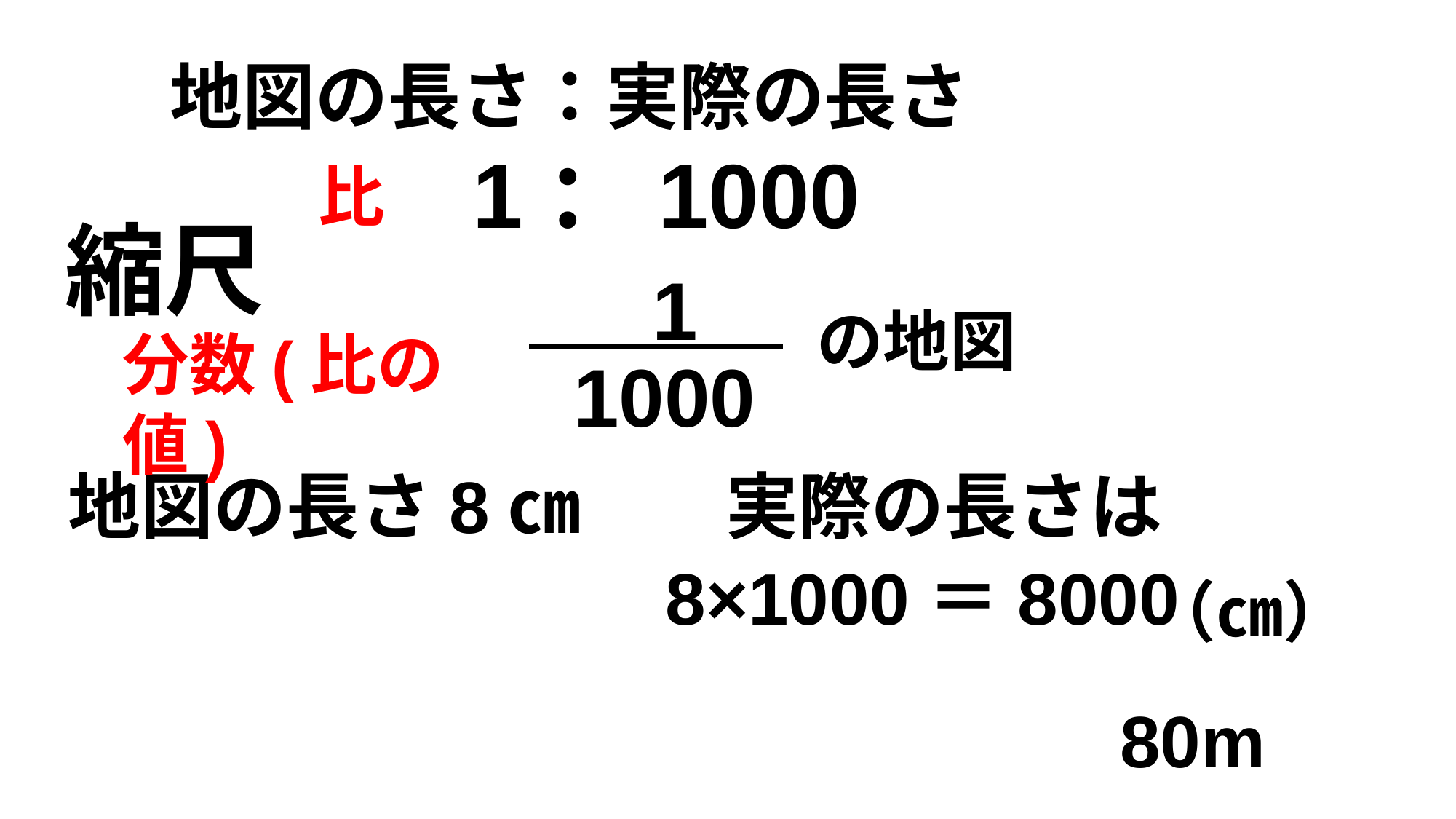

地図の長さ：実際の長さ
1：1000
比
縮尺
1
1000
の地図
分数(比の値)
地図の長さ8㎝　　実際の長さは
8×1000＝8000
（㎝）
80m